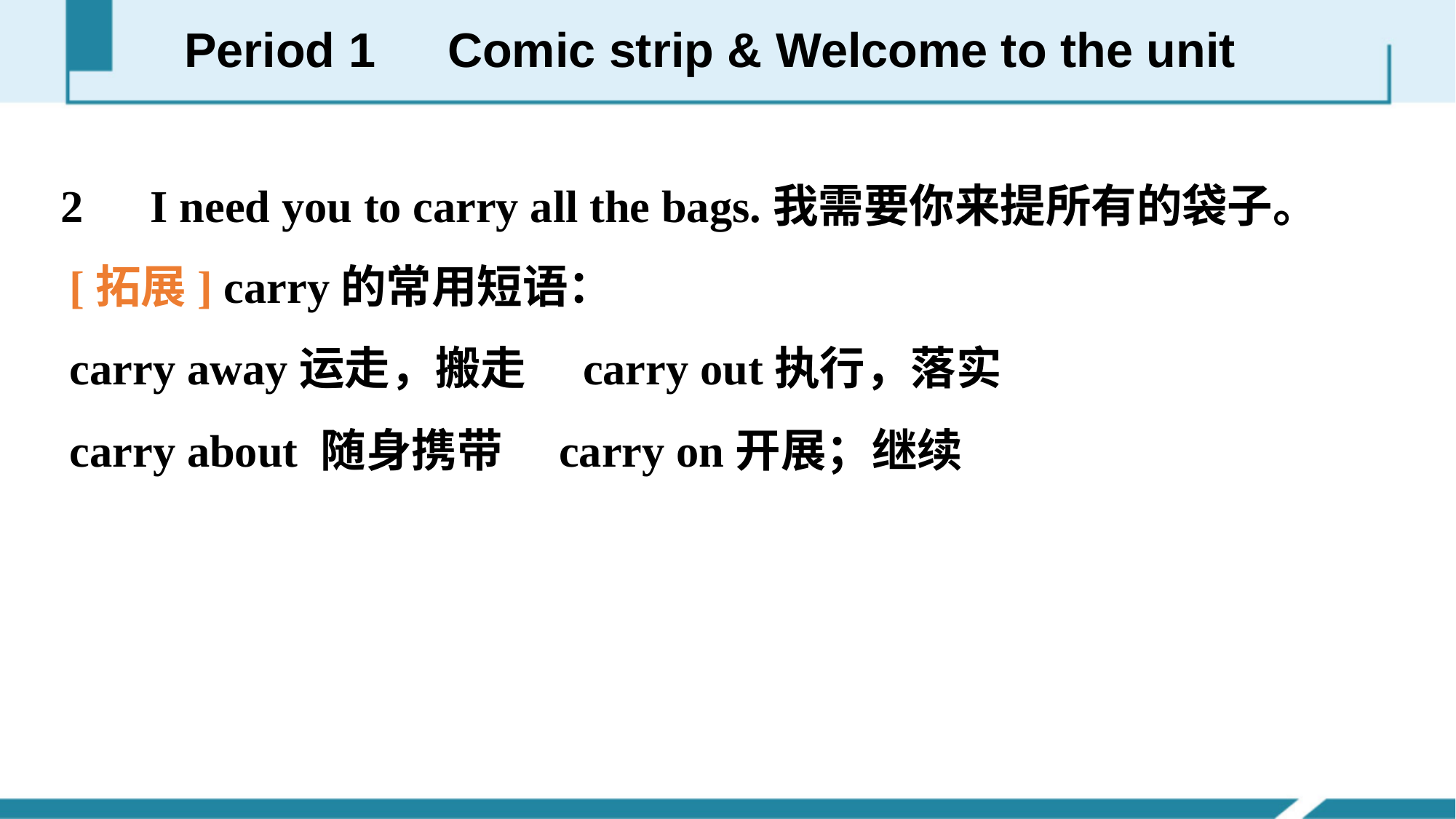

Period 1　Comic strip & Welcome to the unit
 2　I need you to carry all the bags.我需要你来提所有的袋子。
[拓展] carry的常用短语：
carry away运走，搬走　carry out执行，落实
carry about 随身携带　carry on开展；继续